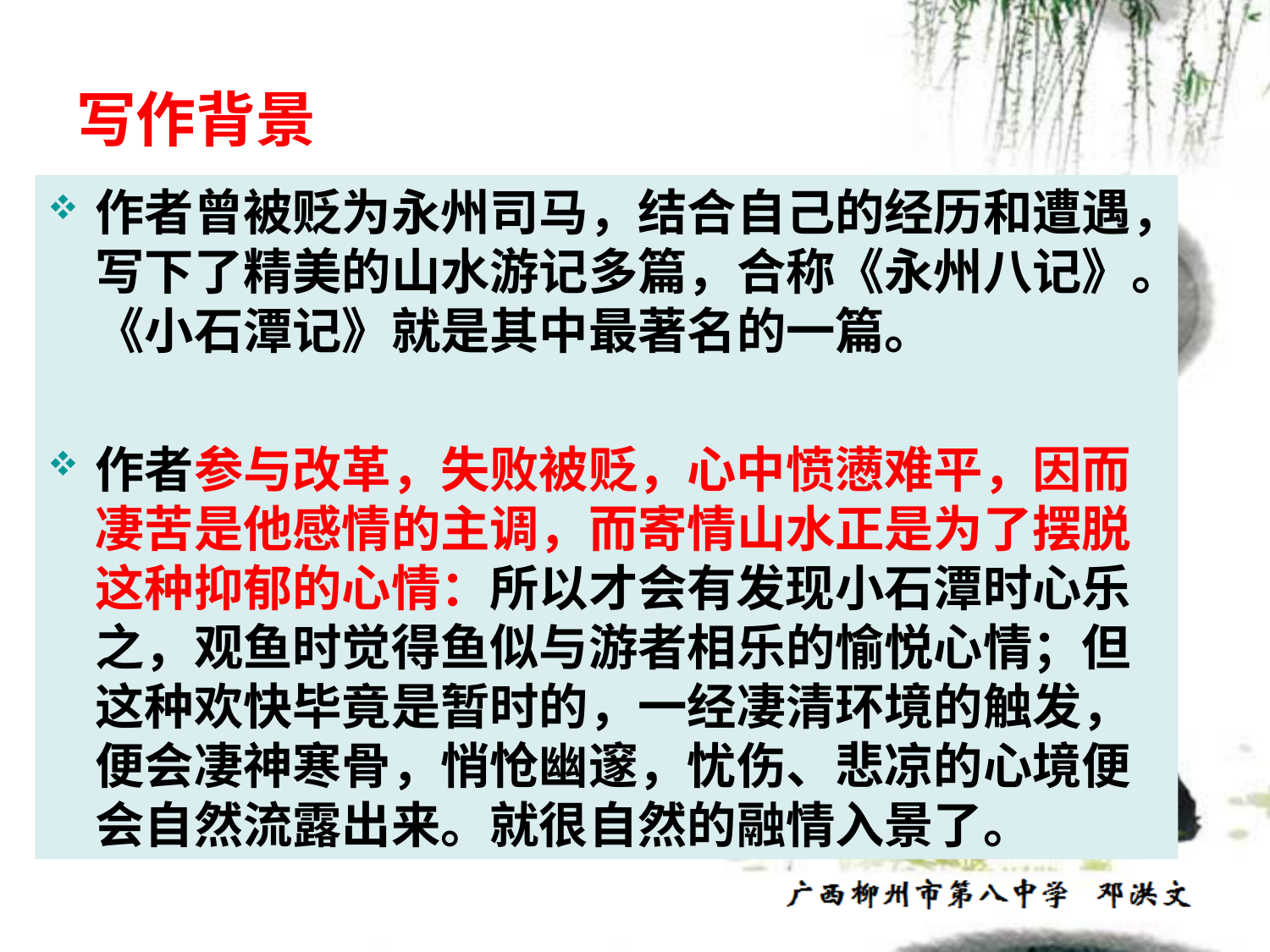

# 写作背景
作者曾被贬为永州司马，结合自己的经历和遭遇，写下了精美的山水游记多篇，合称《永州八记》。《小石潭记》就是其中最著名的一篇。

作者参与改革，失败被贬，心中愤懑难平，因而凄苦是他感情的主调，而寄情山水正是为了摆脱这种抑郁的心情：所以才会有发现小石潭时心乐之，观鱼时觉得鱼似与游者相乐的愉悦心情；但这种欢快毕竟是暂时的，一经凄清环境的触发，便会凄神寒骨，悄怆幽邃，忧伤、悲凉的心境便会自然流露出来。就很自然的融情入景了。